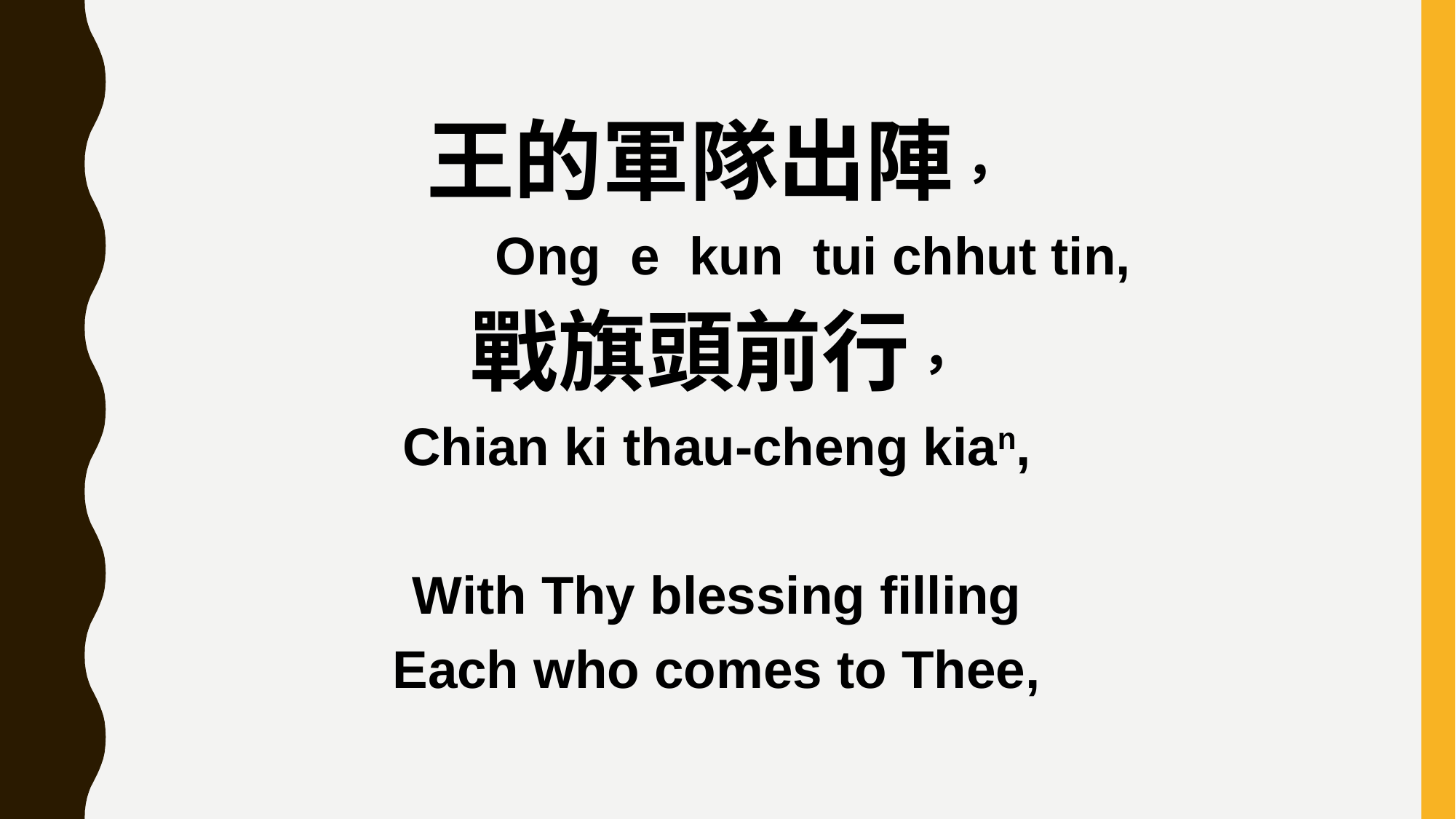

王的軍隊出陣，
                      Ong  e  kun  tui chhut tin,
戰旗頭前行，
Chian ki thau-cheng kian,

With Thy blessing filling
Each who comes to Thee,